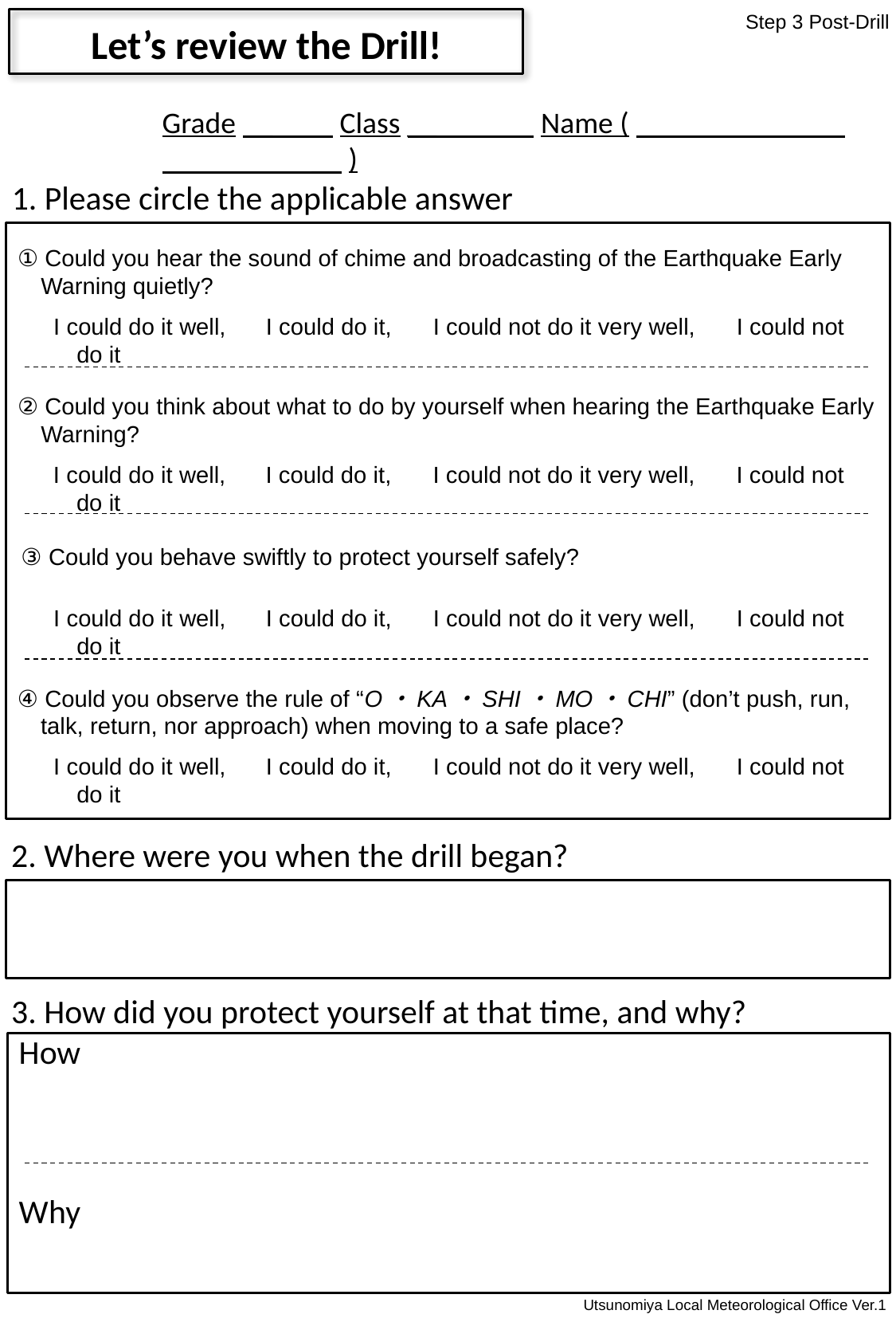

Step 3 Post-Drill

Let’s review the Drill!
Grade＿　　Class＿　　　 Name (　　　　　　　　　　　　＿)
1. Please circle the applicable answer

① Could you hear the sound of chime and broadcasting of the Earthquake Early Warning quietly?
I could do it well,　 I could do it, 　I could not do it very well, 　I could not do it
② Could you think about what to do by yourself when hearing the Earthquake Early Warning?
I could do it well,　 I could do it, 　I could not do it very well, 　I could not do it
③ Could you behave swiftly to protect yourself safely?
I could do it well,　 I could do it, 　I could not do it very well, 　I could not do it
④ Could you observe the rule of “O・KA・SHI・MO・CHI” (don’t push, run, talk, return, nor approach) when moving to a safe place?
I could do it well,　 I could do it, 　I could not do it very well, 　I could not do it
2. Where were you when the drill began?

3. How did you protect yourself at that time, and why?
 How

 Why

Utsunomiya Local Meteorological Office Ver.1